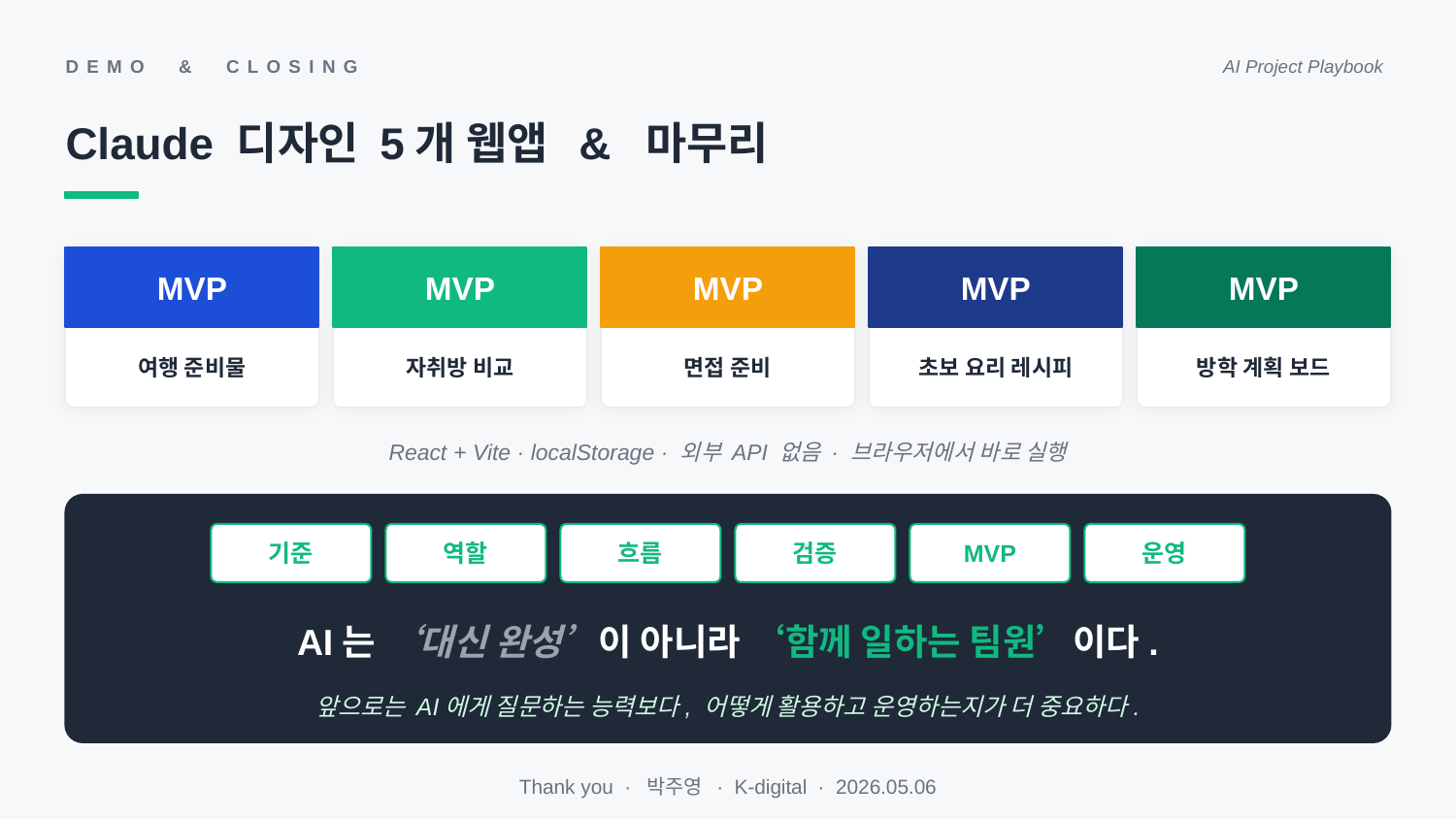

DEMO  &  CLOSING
AI Project Playbook
Claude 디자인 5개 웹앱  &  마무리

MVP
MVP
MVP
MVP
MVP
여행 준비물
자취방 비교
면접 준비
초보 요리 레시피
방학 계획 보드
React + Vite · localStorage · 외부 API 없음 · 브라우저에서 바로 실행

기준
역할
흐름
검증
운영
MVP
AI는 ‘대신 완성’이 아니라 ‘함께 일하는 팀원’이다.
앞으로는 AI에게 질문하는 능력보다, 어떻게 활용하고 운영하는지가 더 중요하다.
Thank you  ·  박주영  ·  K-digital  ·  2026.05.06